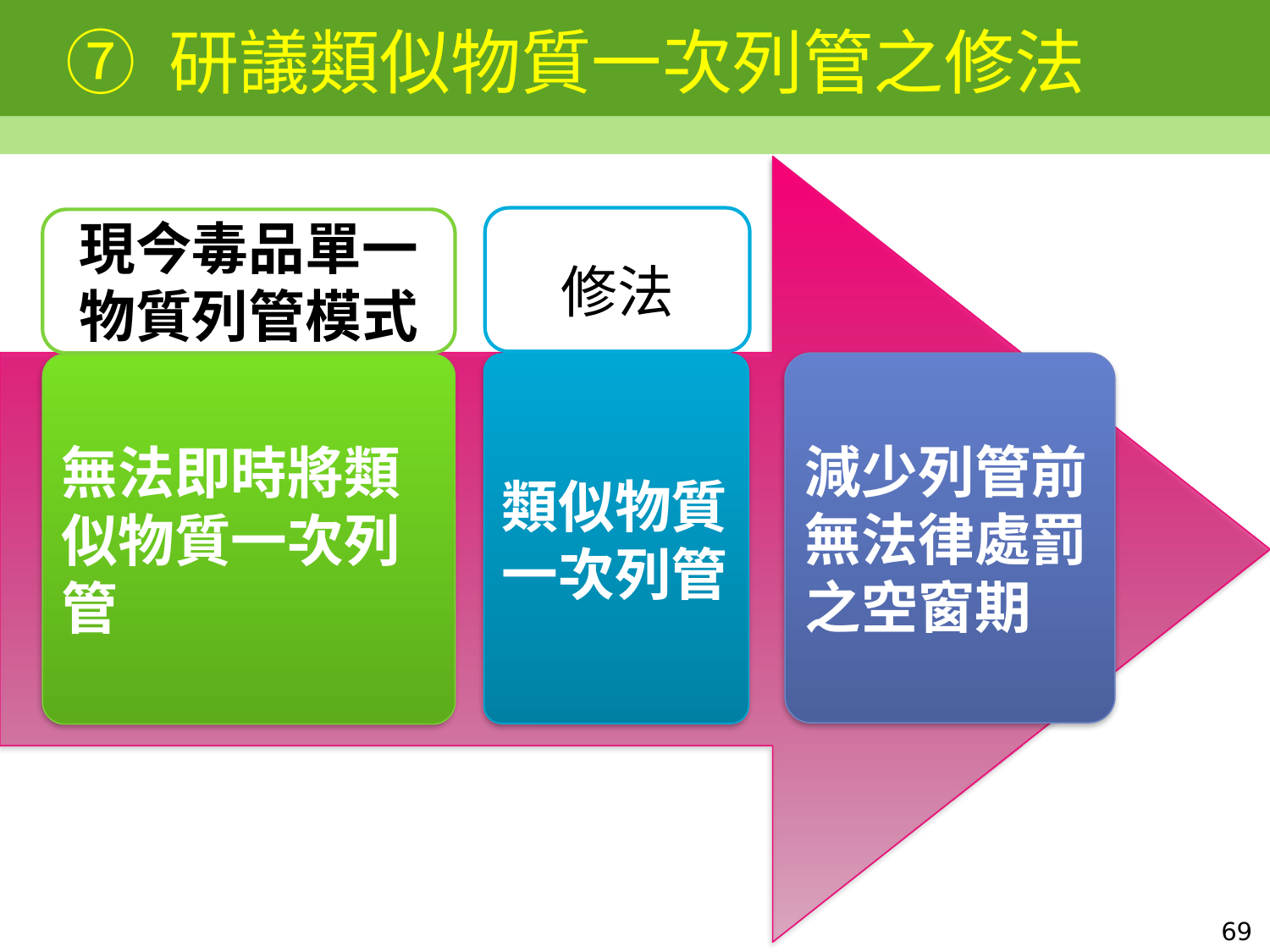

# ⑦ 研議類似物質一次列管之修法

修法
現今毒品單一物質列管模式
減少列管前無法律處罰之空窗期
類似物質一次列管
無法即時將類似物質一次列管
69